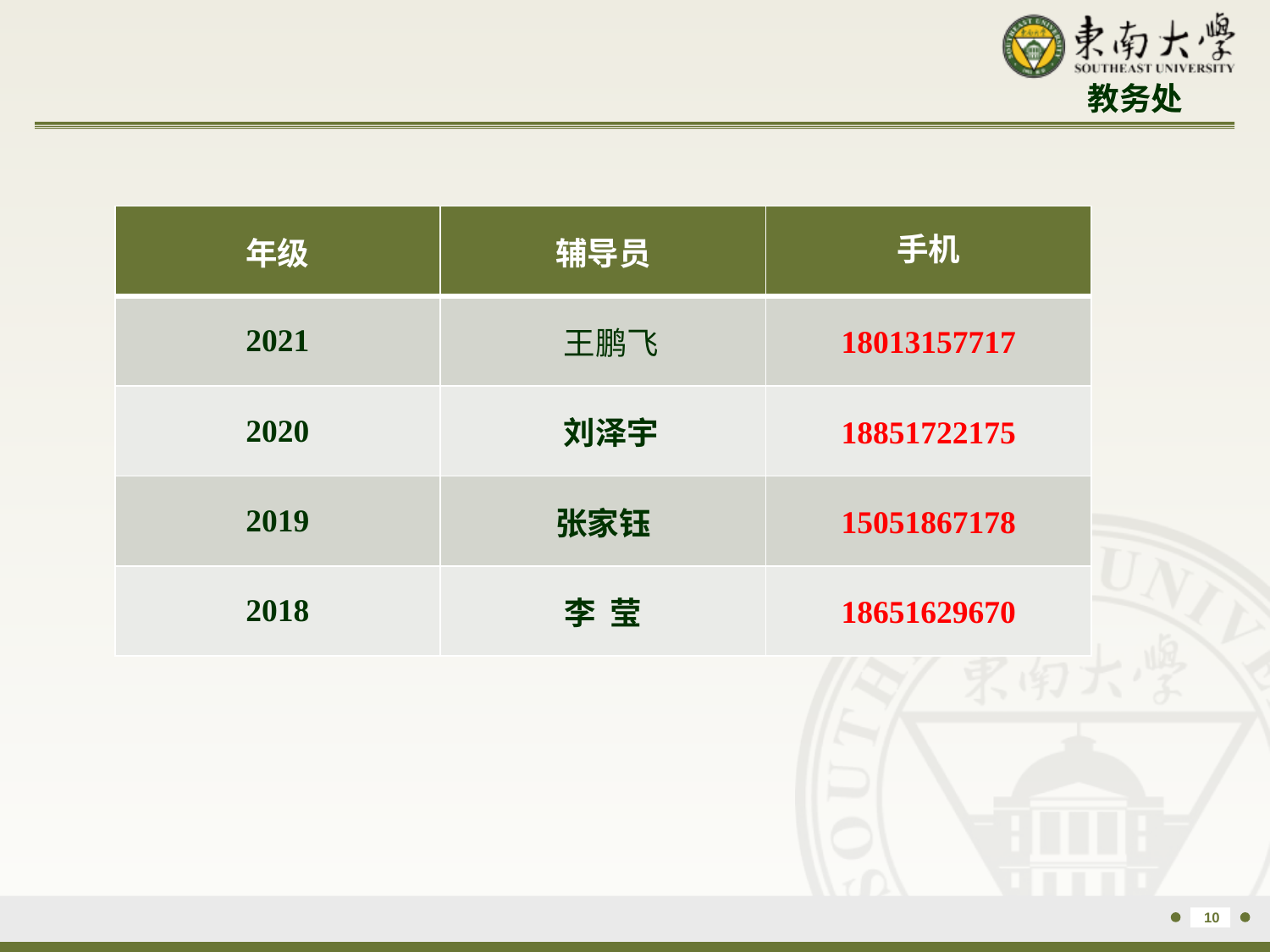

| 年级 | 辅导员 | 手机 |
| --- | --- | --- |
| 2021 | 王鹏飞 | 18013157717 |
| 2020 | 刘泽宇 | 18851722175 |
| 2019 | 张家钰 | 15051867178 |
| 2018 | 李 莹 | 18651629670 |
10